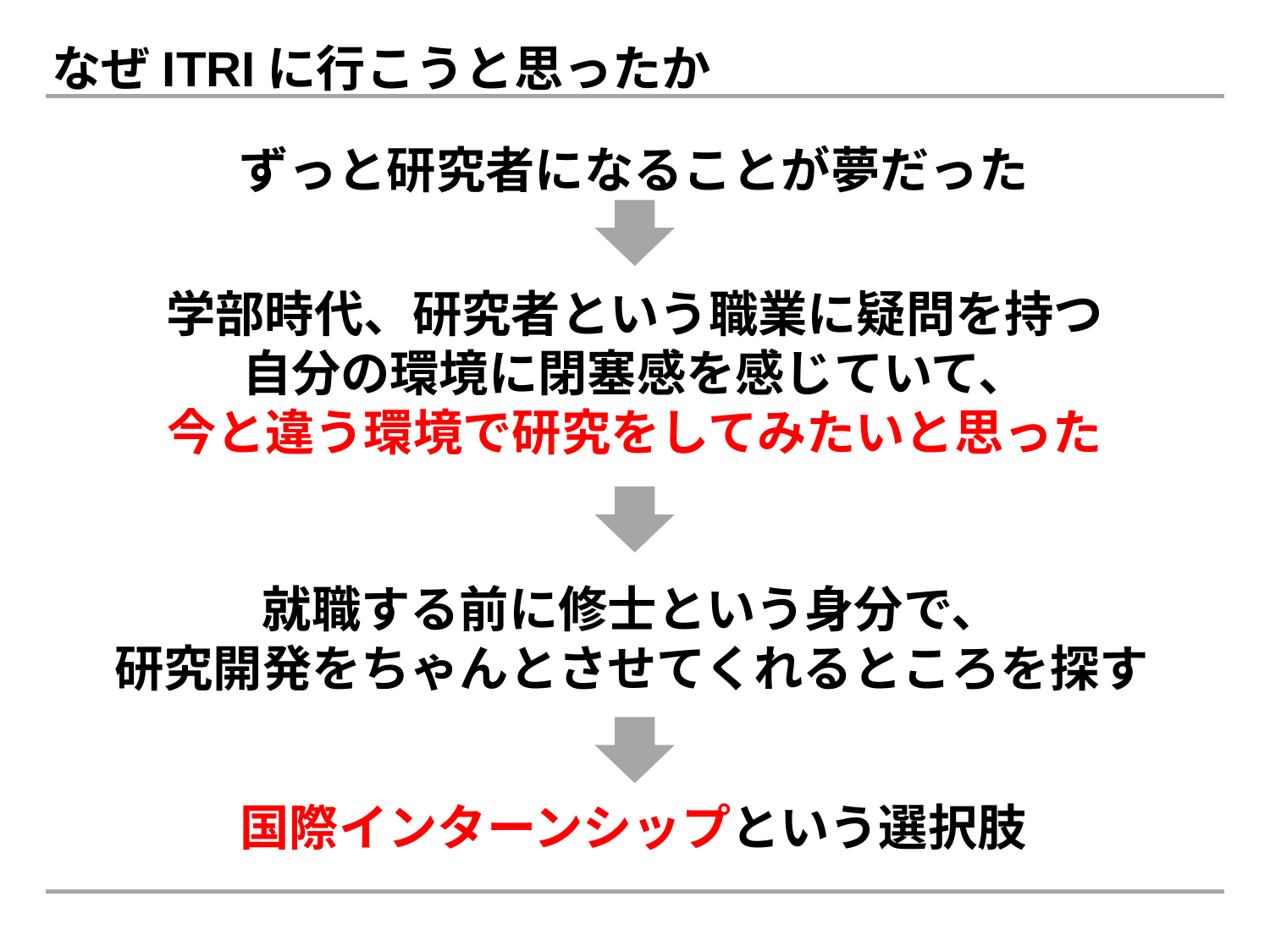

なぜITRIに行こうと思ったか
ずっと研究者になることが夢だった

学部時代、研究者という職業に疑問を持つ
自分の環境に閉塞感を感じていて、
今と違う環境で研究をしてみたいと思った

就職する前に修士という身分で、
研究開発をちゃんとさせてくれるところを探す

国際インターンシップという選択肢